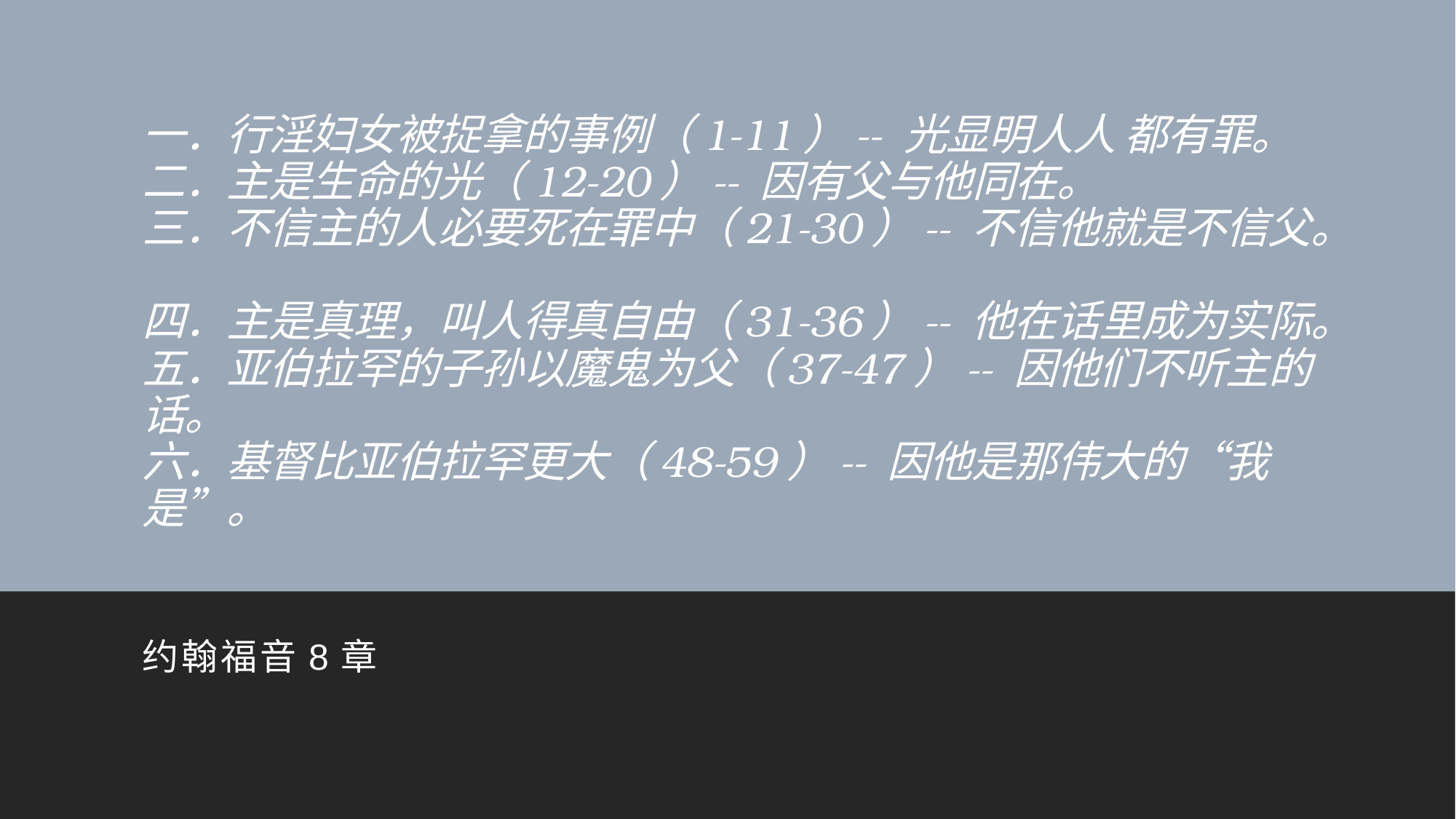

# 一．行淫妇女被捉拿的事例（1-11）-- 光显明人人 都有罪。 二．主是生命的光（12-20）-- 因有父与他同在。 三．不信主的人必要死在罪中（21-30）-- 不信他就是不信父。 四．主是真理，叫人得真自由（31-36）-- 他在话里成为实际。五．亚伯拉罕的子孙以魔鬼为父（37-47）-- 因他们不听主的话。 六．基督比亚伯拉罕更大（48-59）-- 因他是那伟大的“我是”。

约翰福音8章